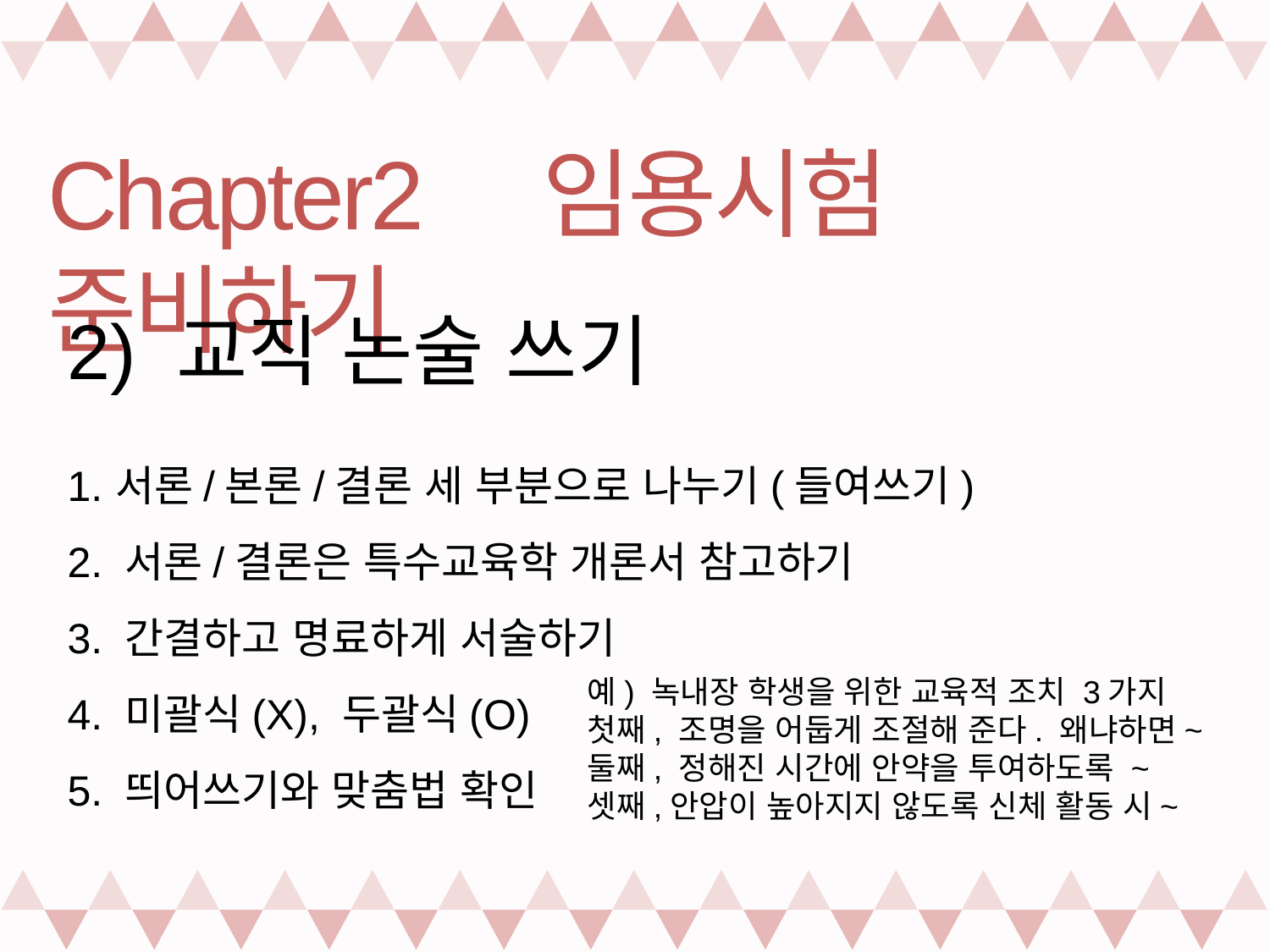

Chapter2    임용시험 준비하기
2) 교직 논술 쓰기

서론/본론/결론 세 부분으로 나누기(들여쓰기)
2. 서론/결론은 특수교육학 개론서 참고하기
3. 간결하고 명료하게 서술하기
4. 미괄식(X), 두괄식(O)
5. 띄어쓰기와 맞춤법 확인

예) 녹내장 학생을 위한 교육적 조치 3가지
첫째, 조명을 어둡게 조절해 준다. 왜냐하면~
둘째, 정해진 시간에 안약을 투여하도록 ~
셋째,안압이 높아지지 않도록 신체 활동 시~